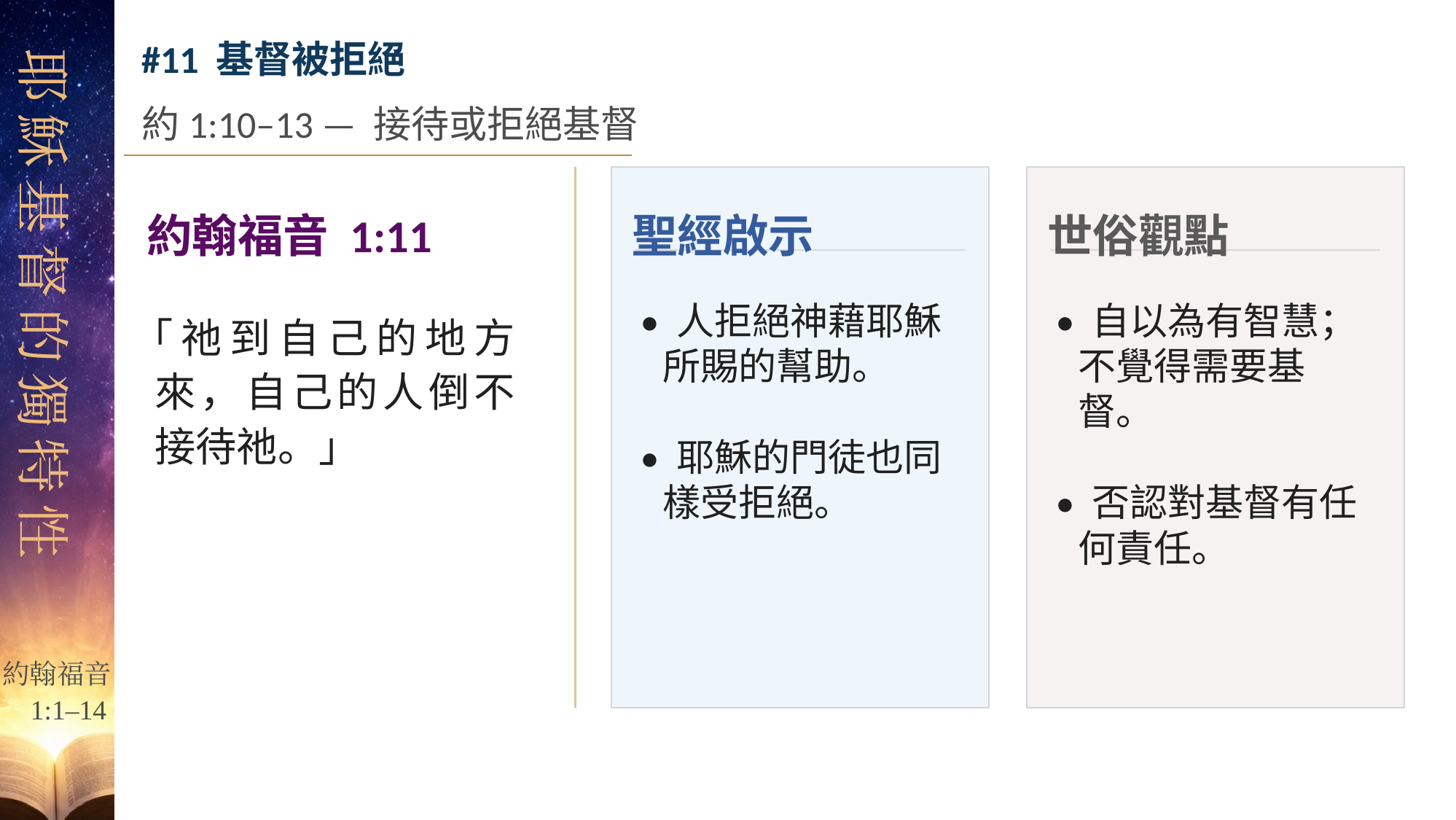

#11 基督被拒絕
約1:10–13 — 接待或拒絕基督

約翰福音 1:11
聖經啟示
世俗觀點

「祂到自己的地方來，自己的人倒不接待祂。」
• 人拒絕神藉耶穌所賜的幫助。

• 耶穌的門徒也同樣受拒絕。
• 自以為有智慧；不覺得需要基督。

• 否認對基督有任何責任。